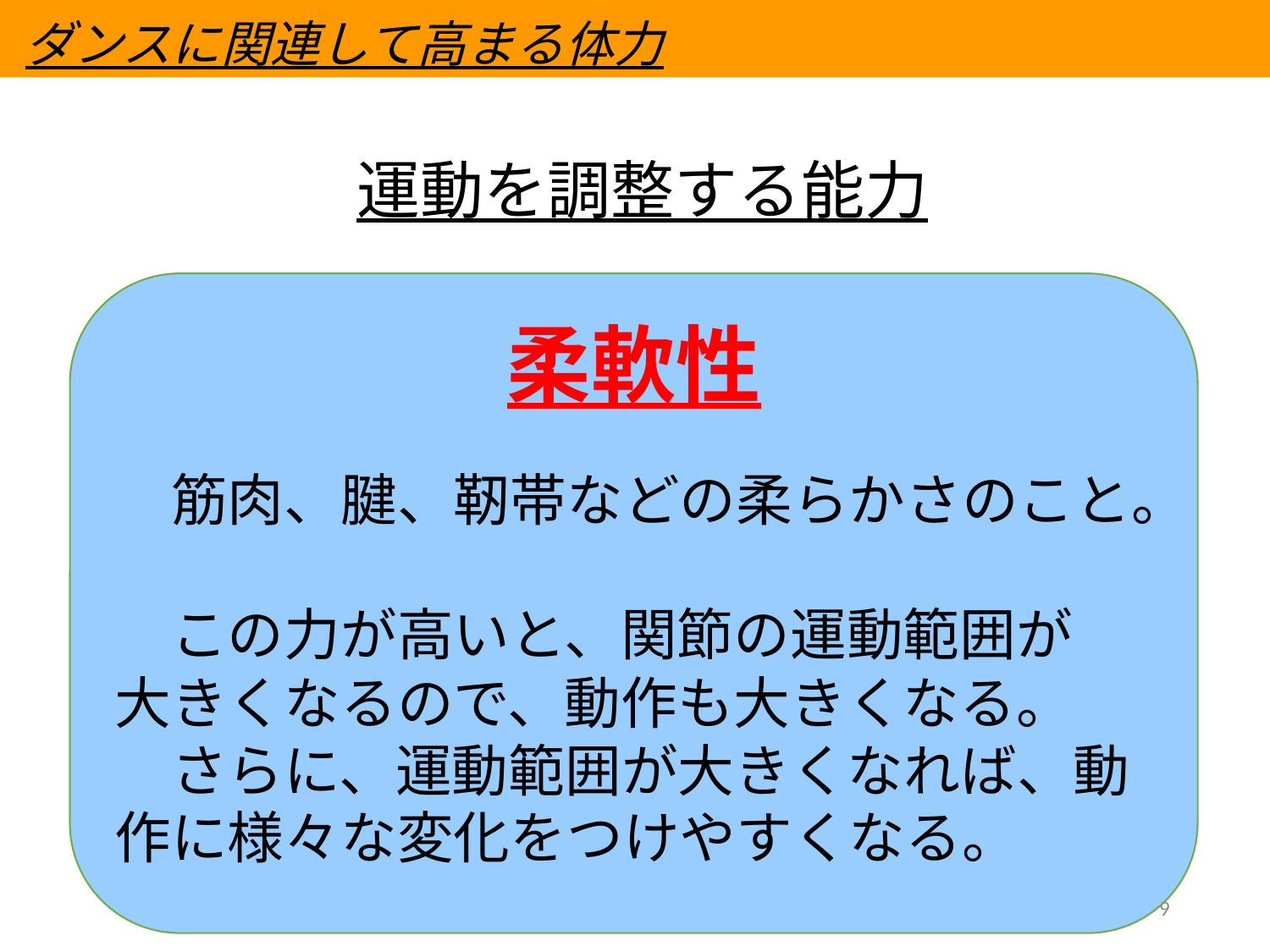

ダンスに関連して高まる体力

運動を調整する能力
柔軟性

　筋肉、腱、靭帯などの柔らかさのこと。
　この力が高いと、関節の運動範囲が
大きくなるので、動作も大きくなる。
　さらに、運動範囲が大きくなれば、動
作に様々な変化をつけやすくなる。

9